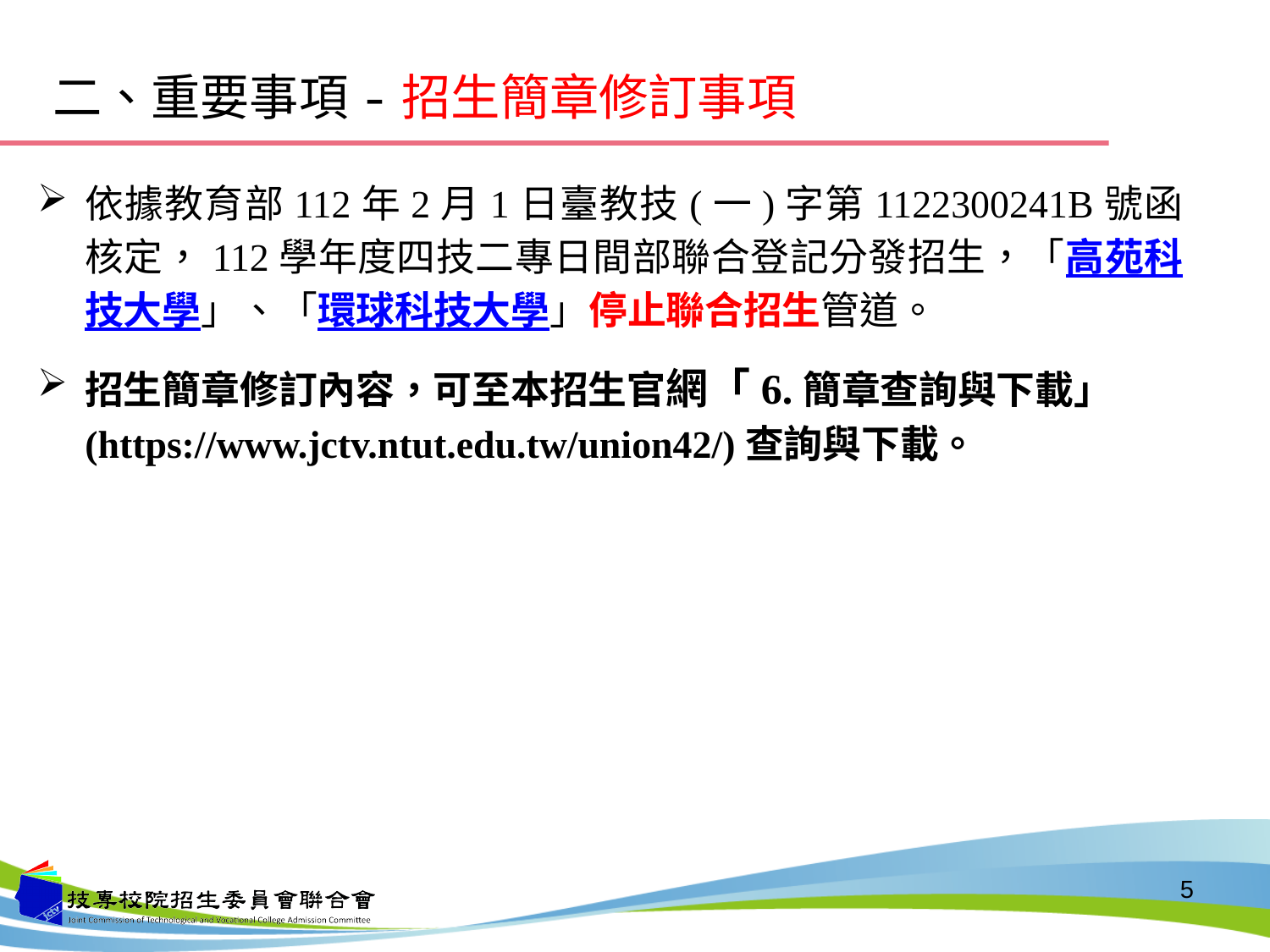

二、重要事項-招生簡章修訂事項
依據教育部112年2月1日臺教技(一)字第1122300241B號函核定，112學年度四技二專日間部聯合登記分發招生，「高苑科技大學」、「環球科技大學」停止聯合招生管道。
招生簡章修訂內容，可至本招生官網「6.簡章查詢與下載」 (https://www.jctv.ntut.edu.tw/union42/)查詢與下載。

5